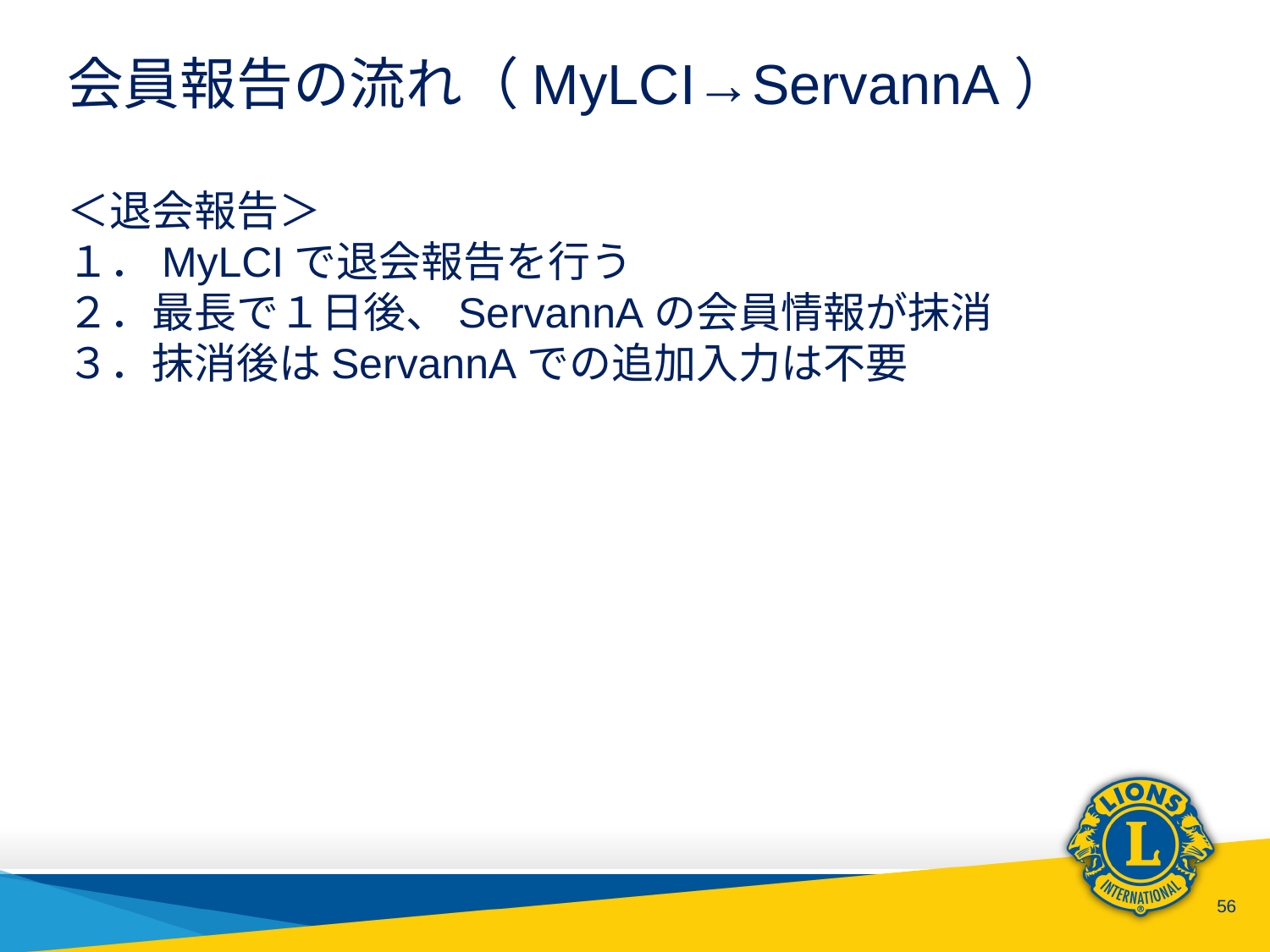

会員報告の流れ（MyLCI→ServannA）

＜退会報告＞
１．MyLCIで退会報告を行う
２．最長で１日後、ServannAの会員情報が抹消
３．抹消後はServannAでの追加入力は不要